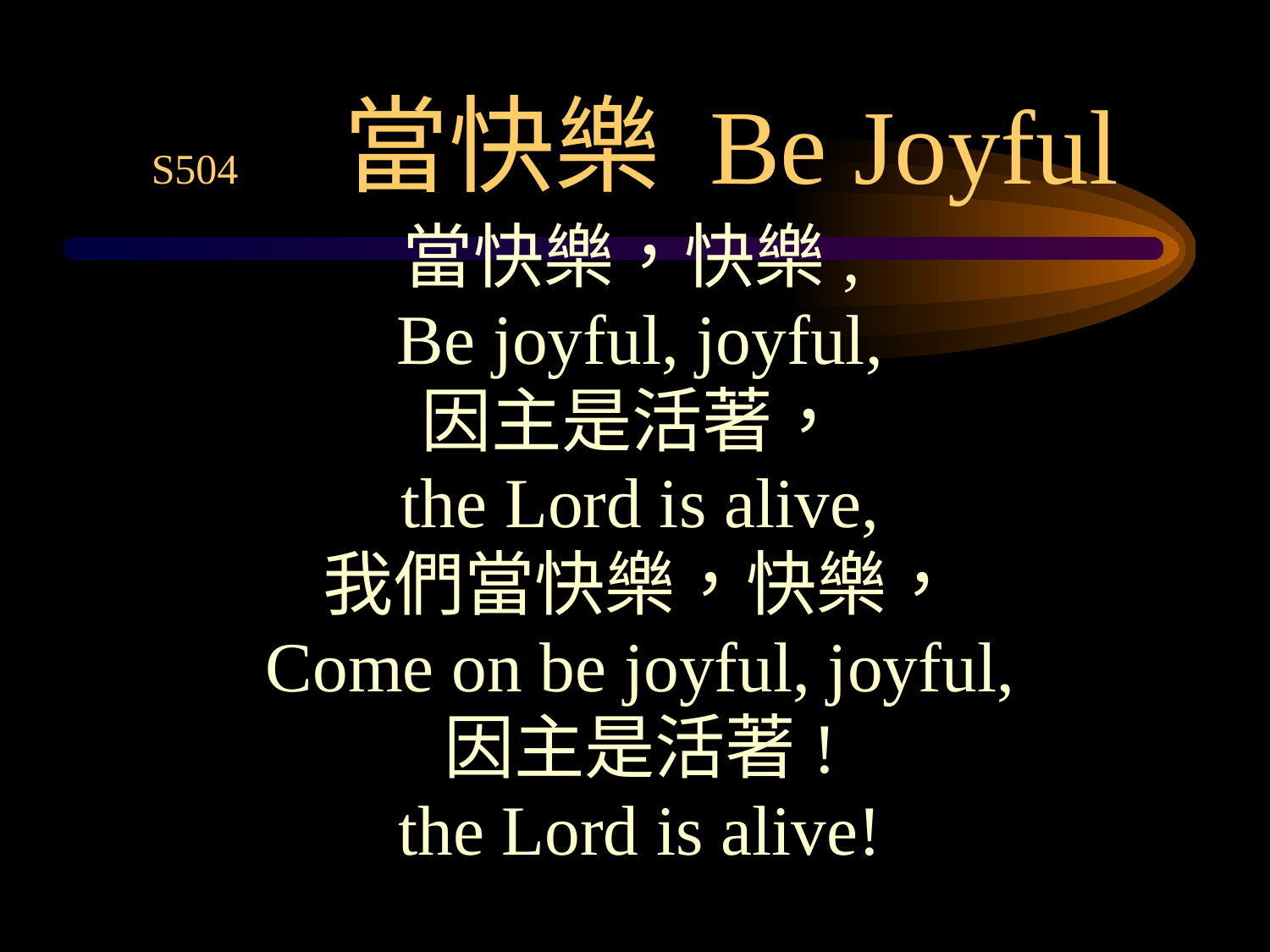

# S504   當快樂 Be Joyful
當快樂，快樂,
Be joyful, joyful,
因主是活著，
the Lord is alive,
我們當快樂，快樂，
Come on be joyful, joyful,
因主是活著!
the Lord is alive!